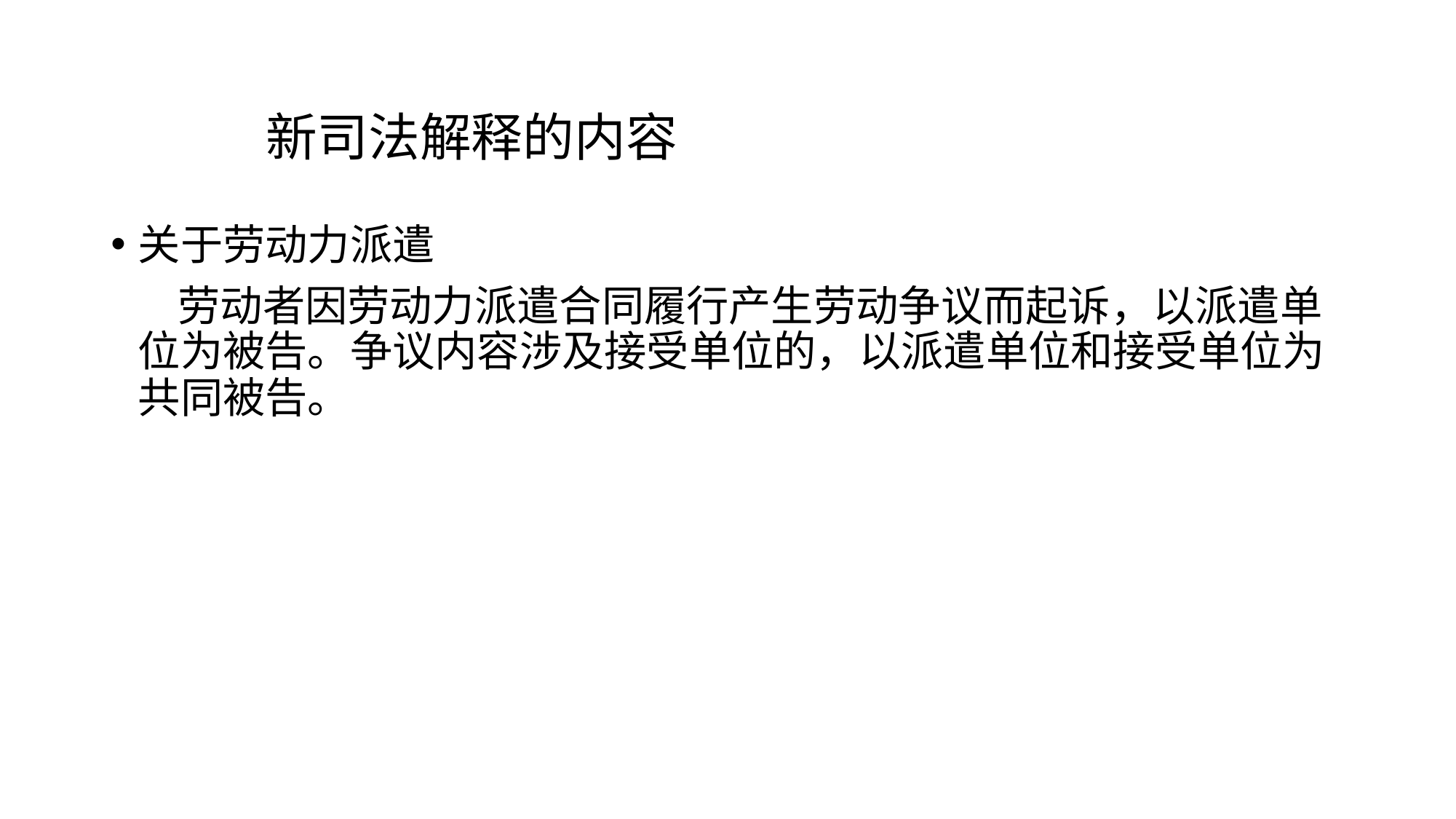

# 新司法解释的内容
关于劳动力派遣
      劳动者因劳动力派遣合同履行产生劳动争议而起诉，以派遣单位为被告。争议内容涉及接受单位的，以派遣单位和接受单位为共同被告。